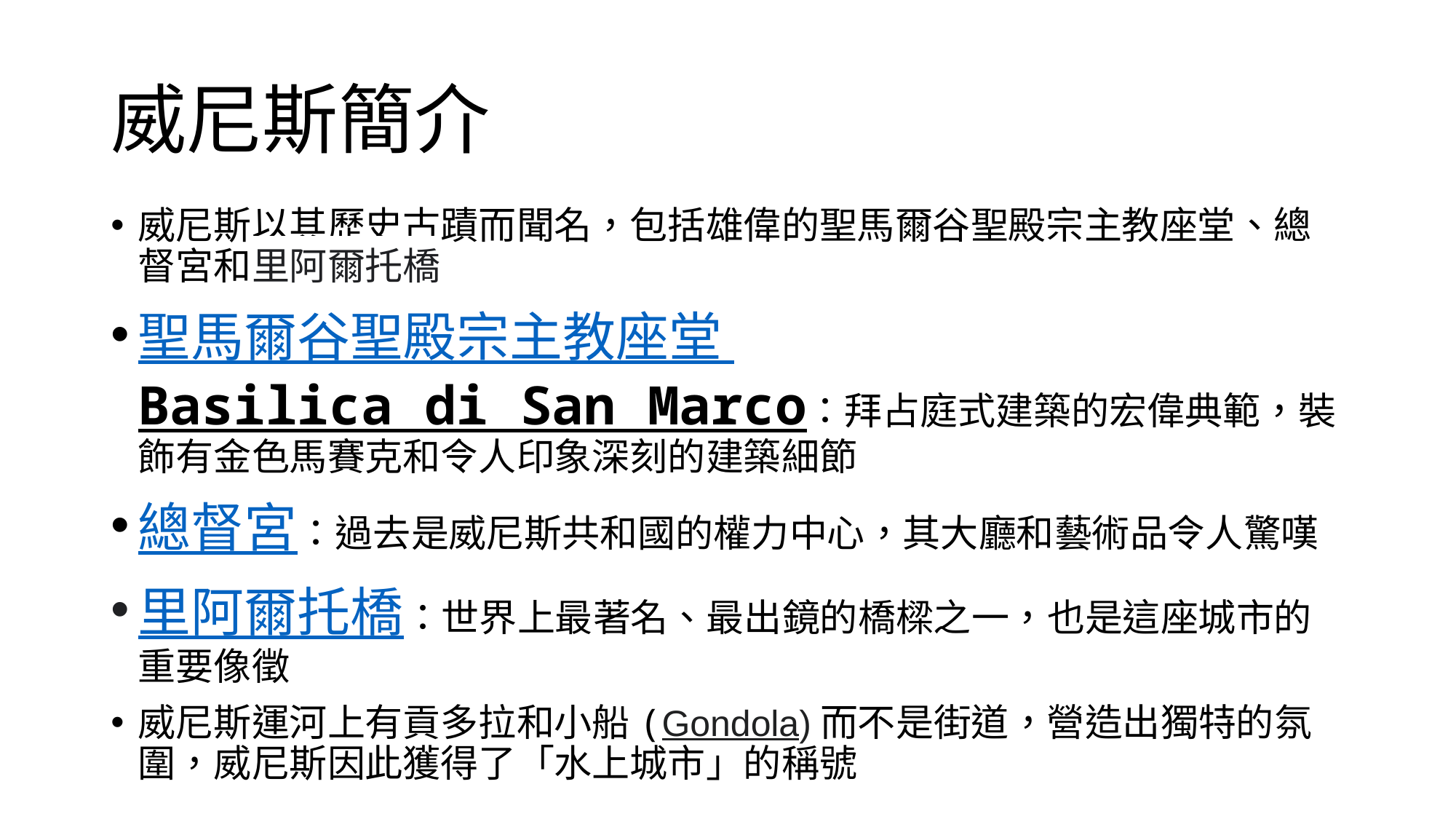

# 威尼斯簡介
威尼斯以其歷史古蹟而聞名，包括雄偉的聖馬爾谷聖殿宗主教座堂、總督宮和里阿爾托橋
聖馬爾谷聖殿宗主教座堂 Basilica di San Marco：拜占庭式建築的宏偉典範，裝飾有金色馬賽克和令人印象深刻的建築細節
總督宮：過去是威尼斯共和國的權力中心，其大廳和藝術品令人驚嘆
里阿爾托橋：世界上最著名、最出鏡的橋樑之一，也是這座城市的重要像徵
威尼斯運河上有貢多拉和小船(Gondola)而不是街道，營造出獨特的氛圍，威尼斯因此獲得了「水上城市」的稱號